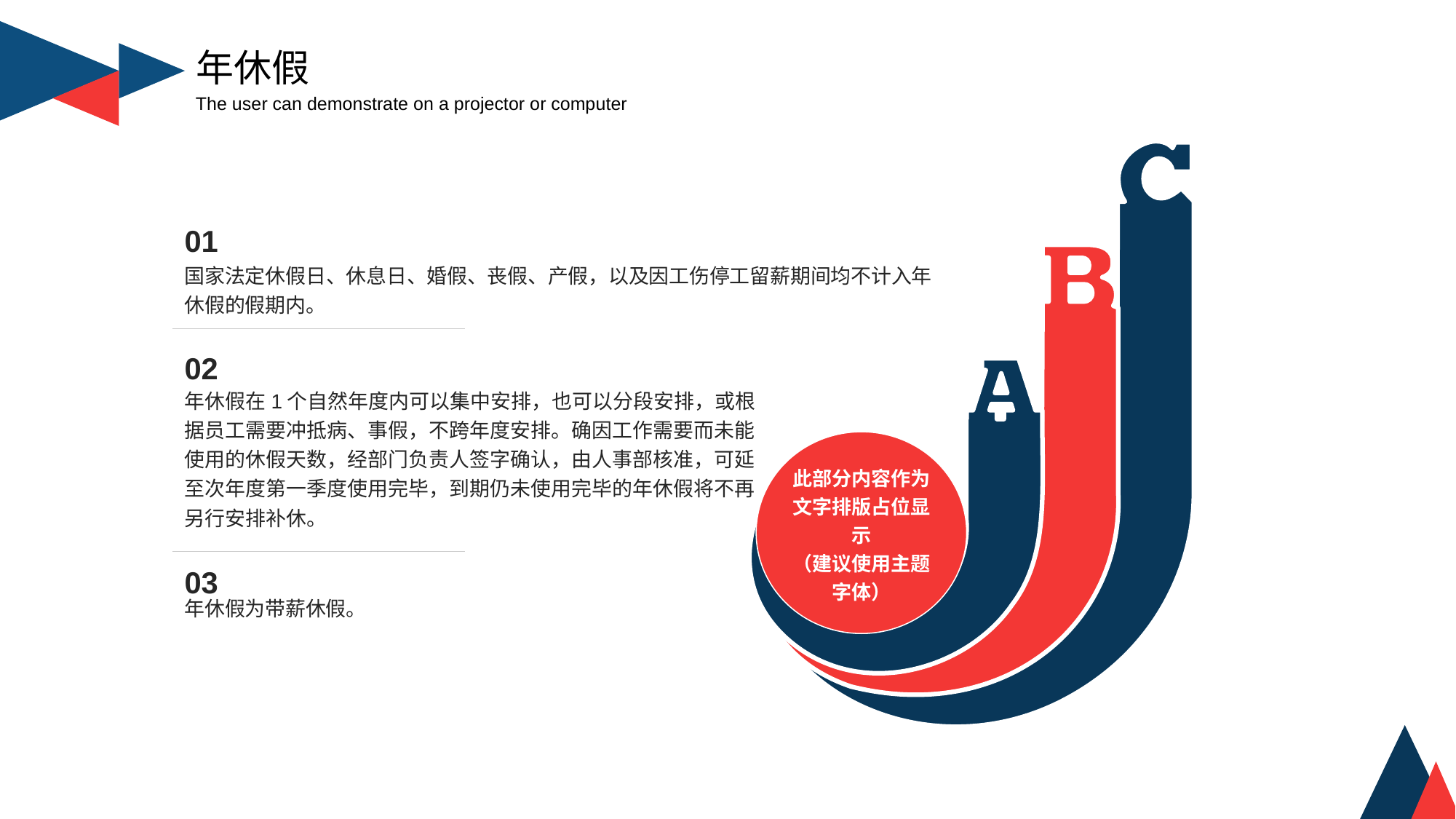

年休假
The user can demonstrate on a projector or computer

此部分内容作为文字排版占位显示
（建议使用主题字体）

01
国家法定休假日、休息日、婚假、丧假、产假，以及因工伤停工留薪期间均不计入年休假的假期内。
02
年休假在1个自然年度内可以集中安排，也可以分段安排，或根据员工需要冲抵病、事假，不跨年度安排。确因工作需要而未能使用的休假天数，经部门负责人签字确认，由人事部核准，可延至次年度第一季度使用完毕，到期仍未使用完毕的年休假将不再另行安排补休。
03
年休假为带薪休假。